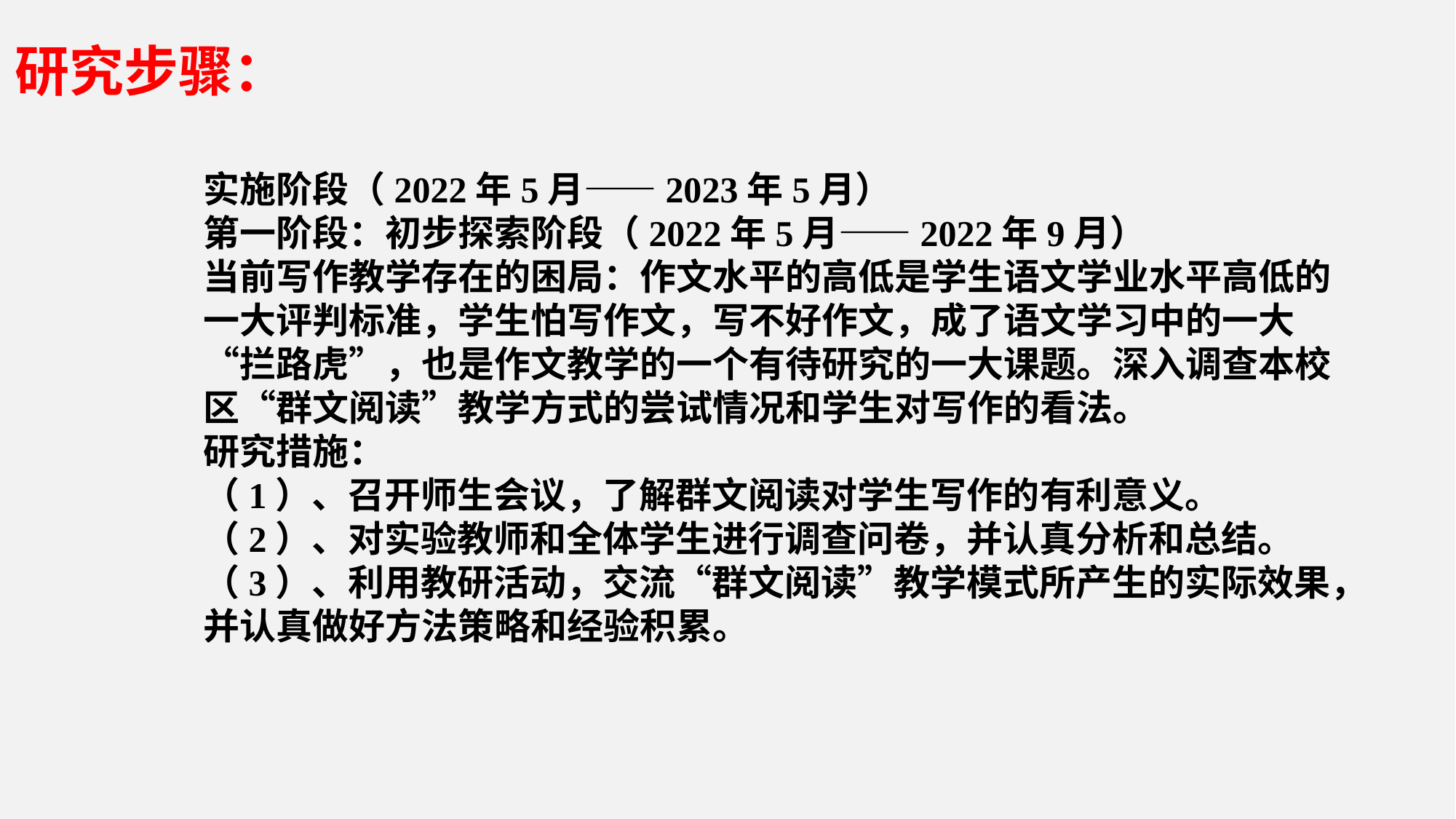

研究步骤：
实施阶段（2022年5月——2023年5月）
第一阶段：初步探索阶段（2022年5月——2022年9月）
当前写作教学存在的困局：作文水平的高低是学生语文学业水平高低的一大评判标准，学生怕写作文，写不好作文，成了语文学习中的一大“拦路虎”，也是作文教学的一个有待研究的一大课题。深入调查本校区“群文阅读”教学方式的尝试情况和学生对写作的看法。
研究措施：
（1）、召开师生会议，了解群文阅读对学生写作的有利意义。
（2）、对实验教师和全体学生进行调查问卷，并认真分析和总结。
（3）、利用教研活动，交流“群文阅读”教学模式所产生的实际效果，并认真做好方法策略和经验积累。